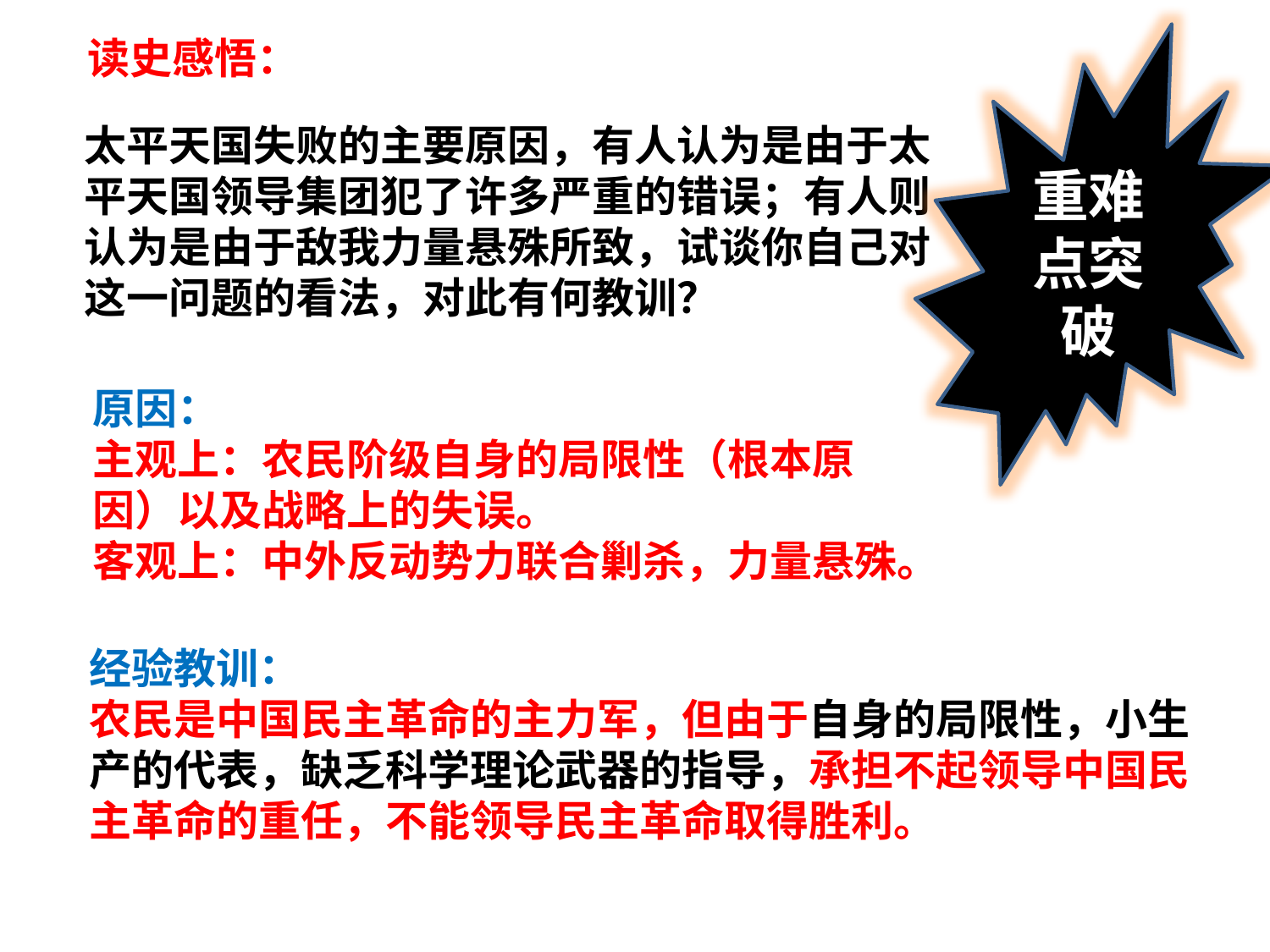

重难点突破
读史感悟：
太平天国失败的主要原因，有人认为是由于太平天国领导集团犯了许多严重的错误；有人则认为是由于敌我力量悬殊所致，试谈你自己对这一问题的看法，对此有何教训？
原因：
主观上：农民阶级自身的局限性（根本原因）以及战略上的失误。
客观上：中外反动势力联合剿杀，力量悬殊。
经验教训：
农民是中国民主革命的主力军，但由于自身的局限性，小生产的代表，缺乏科学理论武器的指导，承担不起领导中国民主革命的重任，不能领导民主革命取得胜利。